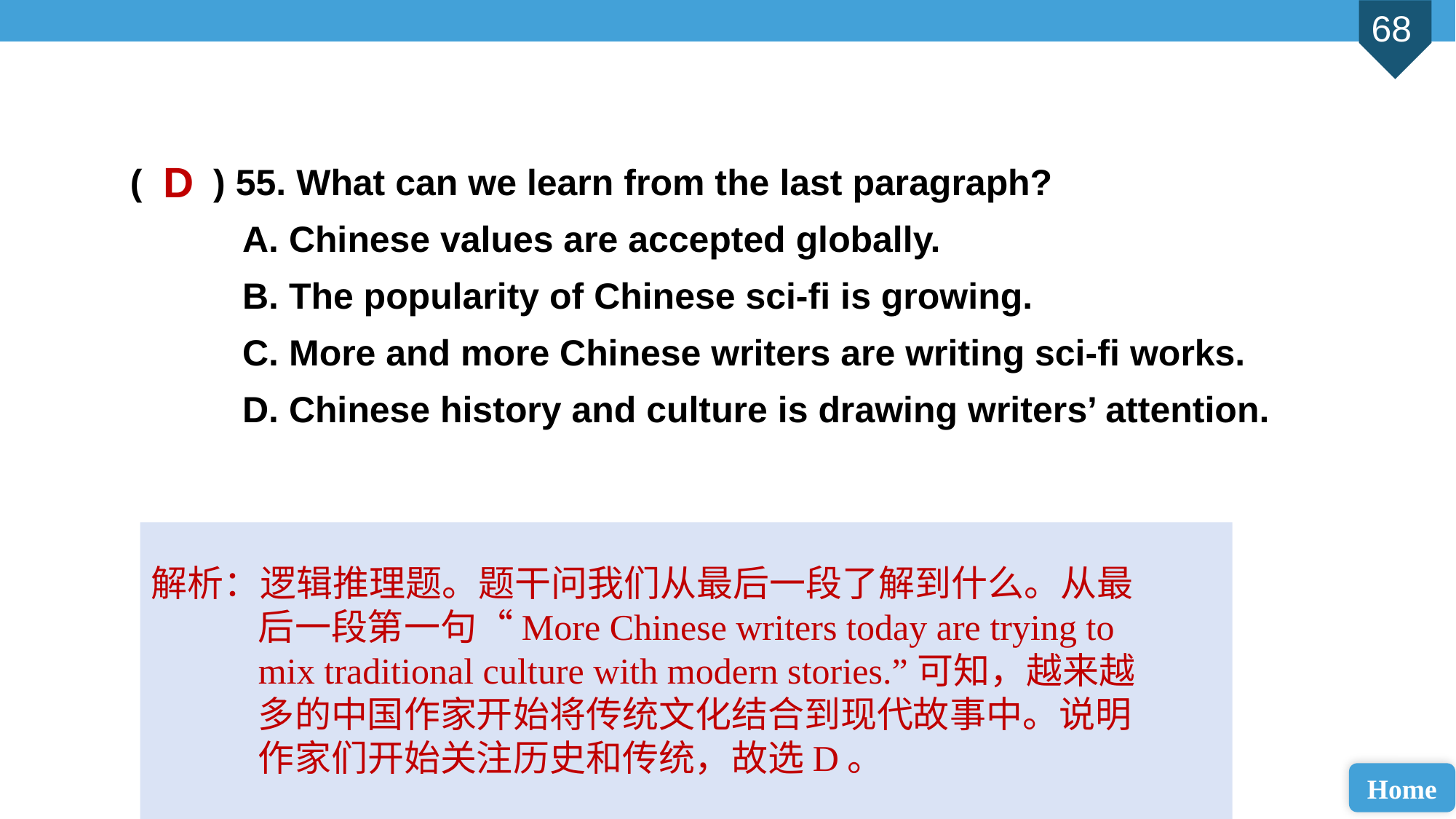

(       ) 55. What can we learn from the last paragraph?
           A. Chinese values are accepted globally.
           B. The popularity of Chinese sci-fi is growing.
           C. More and more Chinese writers are writing sci-fi works.
           D. Chinese history and culture is drawing writers’ attention.
D

解析：逻辑推理题。题干问我们从最后一段了解到什么。从最后一段第一句“More Chinese writers today are trying to mix traditional culture with modern stories.”可知，越来越多的中国作家开始将传统文化结合到现代故事中。说明作家们开始关注历史和传统，故选D。